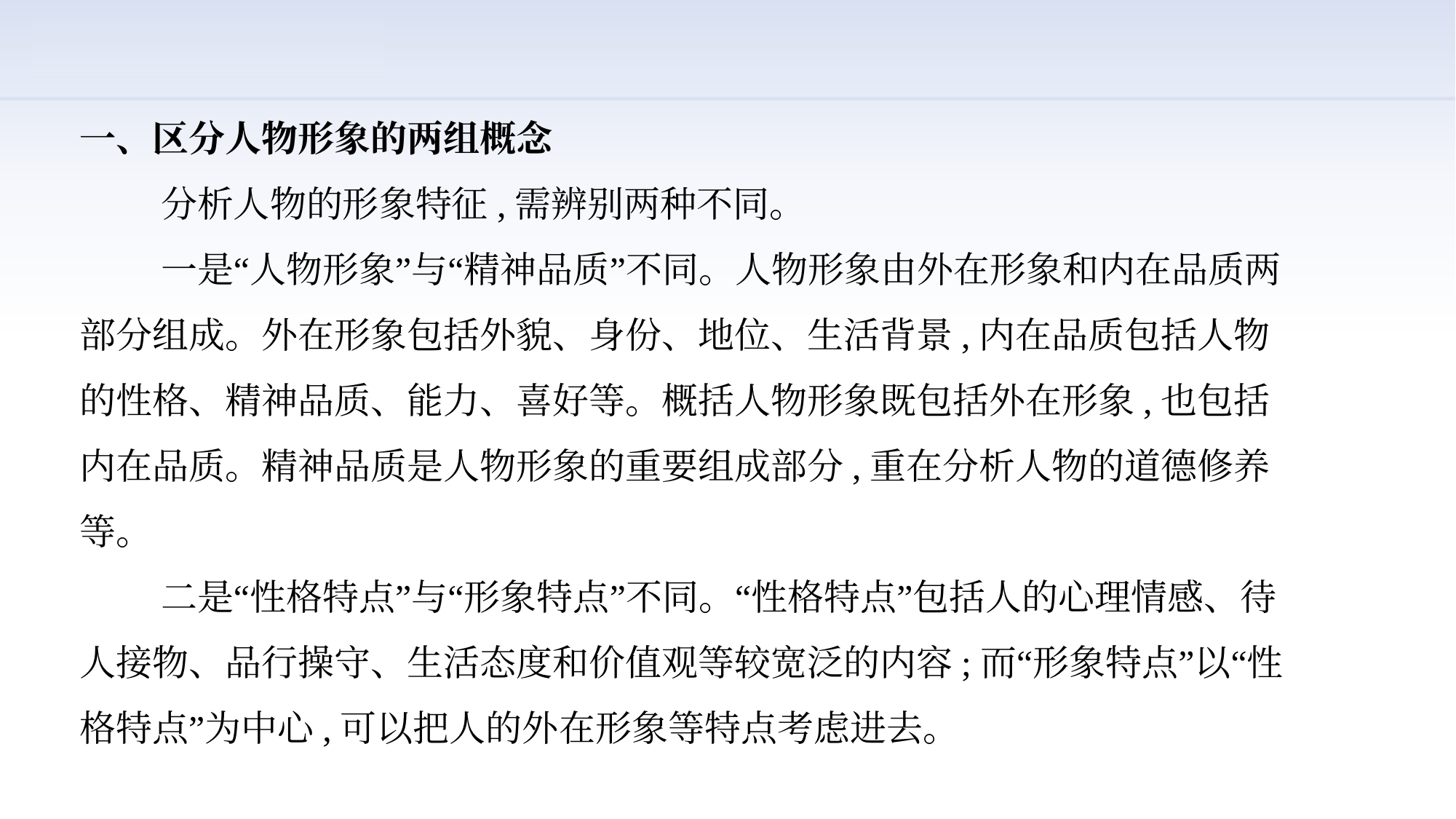

一、区分人物形象的两组概念
        分析人物的形象特征,需辨别两种不同。
        一是“人物形象”与“精神品质”不同。人物形象由外在形象和内在品质两部分组成。外在形象包括外貌、身份、地位、生活背景,内在品质包括人物的性格、精神品质、能力、喜好等。概括人物形象既包括外在形象,也包括内在品质。精神品质是人物形象的重要组成部分,重在分析人物的道德修养等。
        二是“性格特点”与“形象特点”不同。“性格特点”包括人的心理情感、待人接物、品行操守、生活态度和价值观等较宽泛的内容;而“形象特点”以“性格特点”为中心,可以把人的外在形象等特点考虑进去。